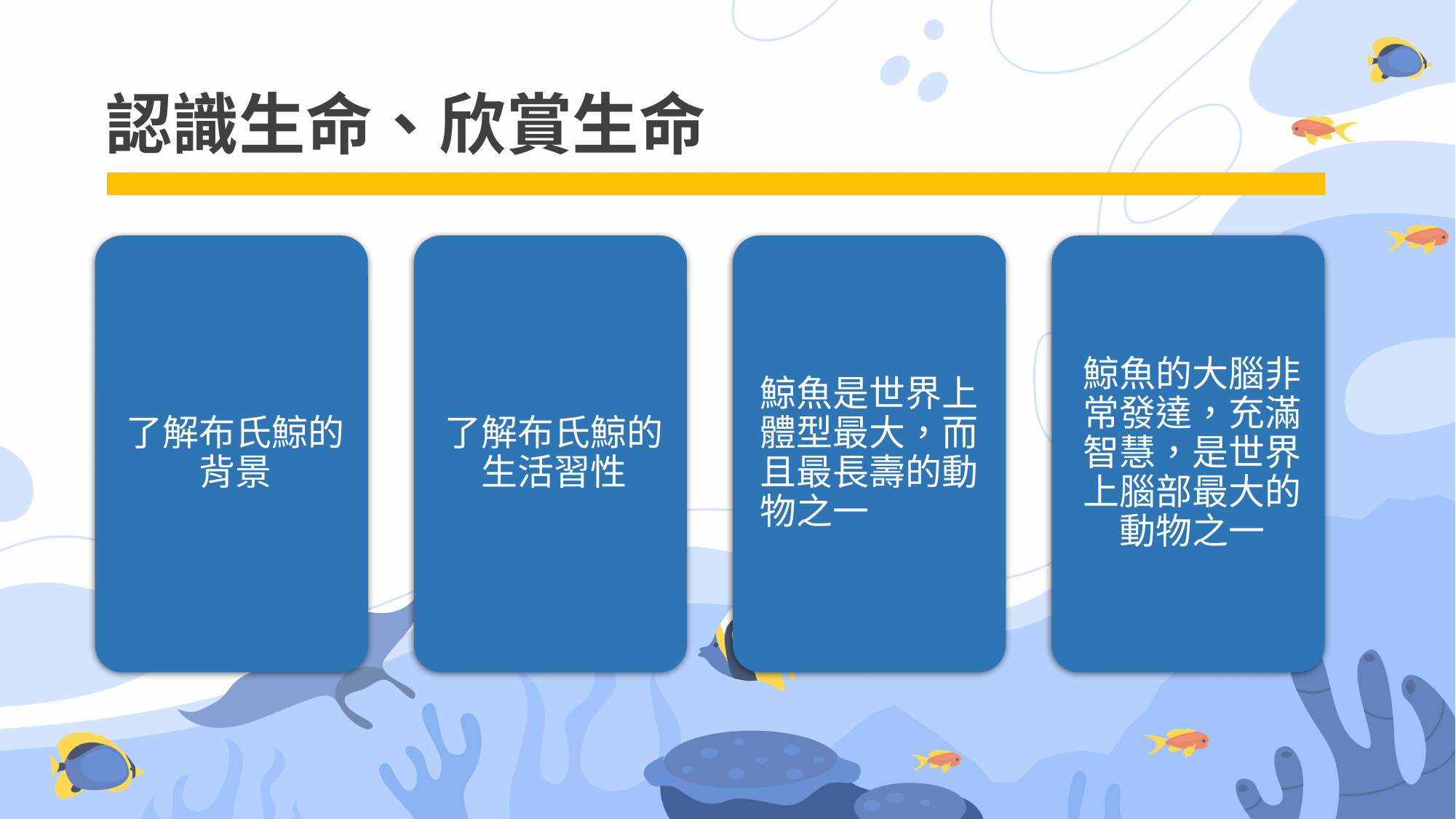

# 認識生命、欣賞生命

了解布氏鯨的背景
了解布氏鯨的生活習性
鯨魚是世界上體型最大，而且最長壽的動物之一
鯨魚的大腦非常發達，充滿智慧，是世界上腦部最大的動物之一